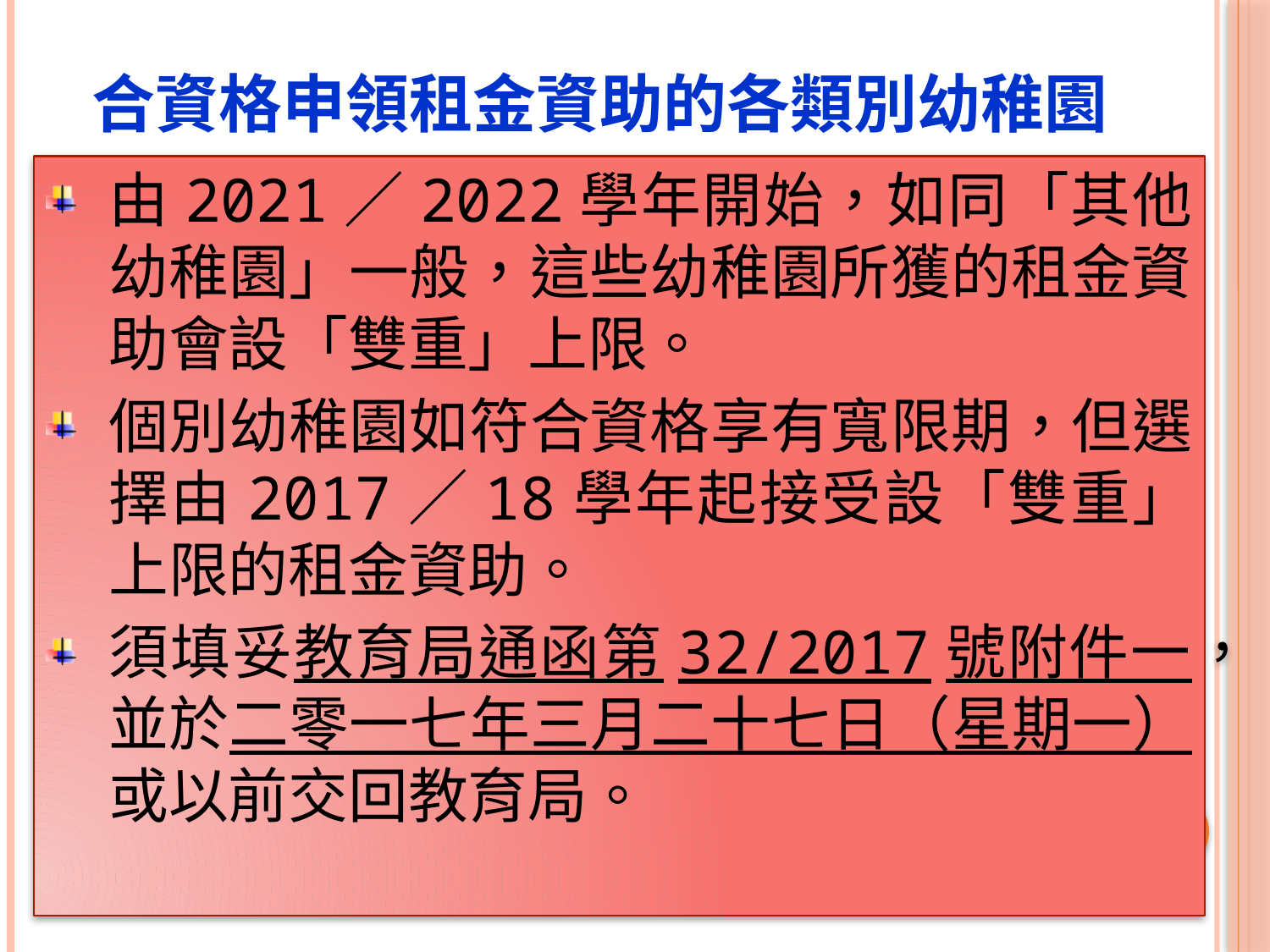

# 合資格申領租金資助的各類別幼稚園
由2021／2022學年開始，如同「其他幼稚園」一般，這些幼稚園所獲的租金資助會設「雙重」上限。
個別幼稚園如符合資格享有寬限期，但選擇由2017／18學年起接受設「雙重」上限的租金資助。
須填妥教育局通函第32/2017號附件一，並於二零一七年三月二十七日（星期一）或以前交回教育局。